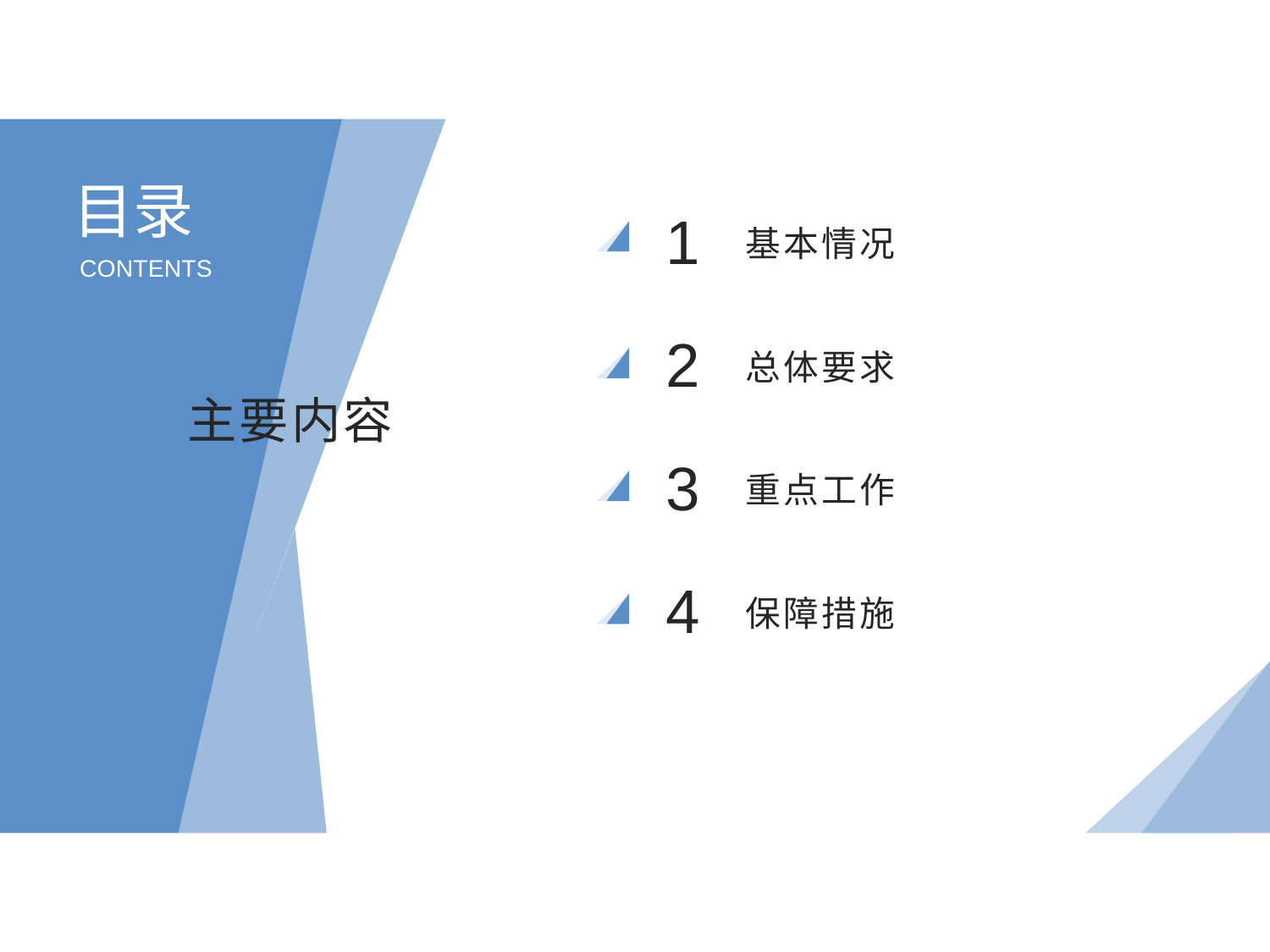

目录
1
基本情况

CONTENTS
2
总体要求

主要内容
3
重点工作

4
保障措施